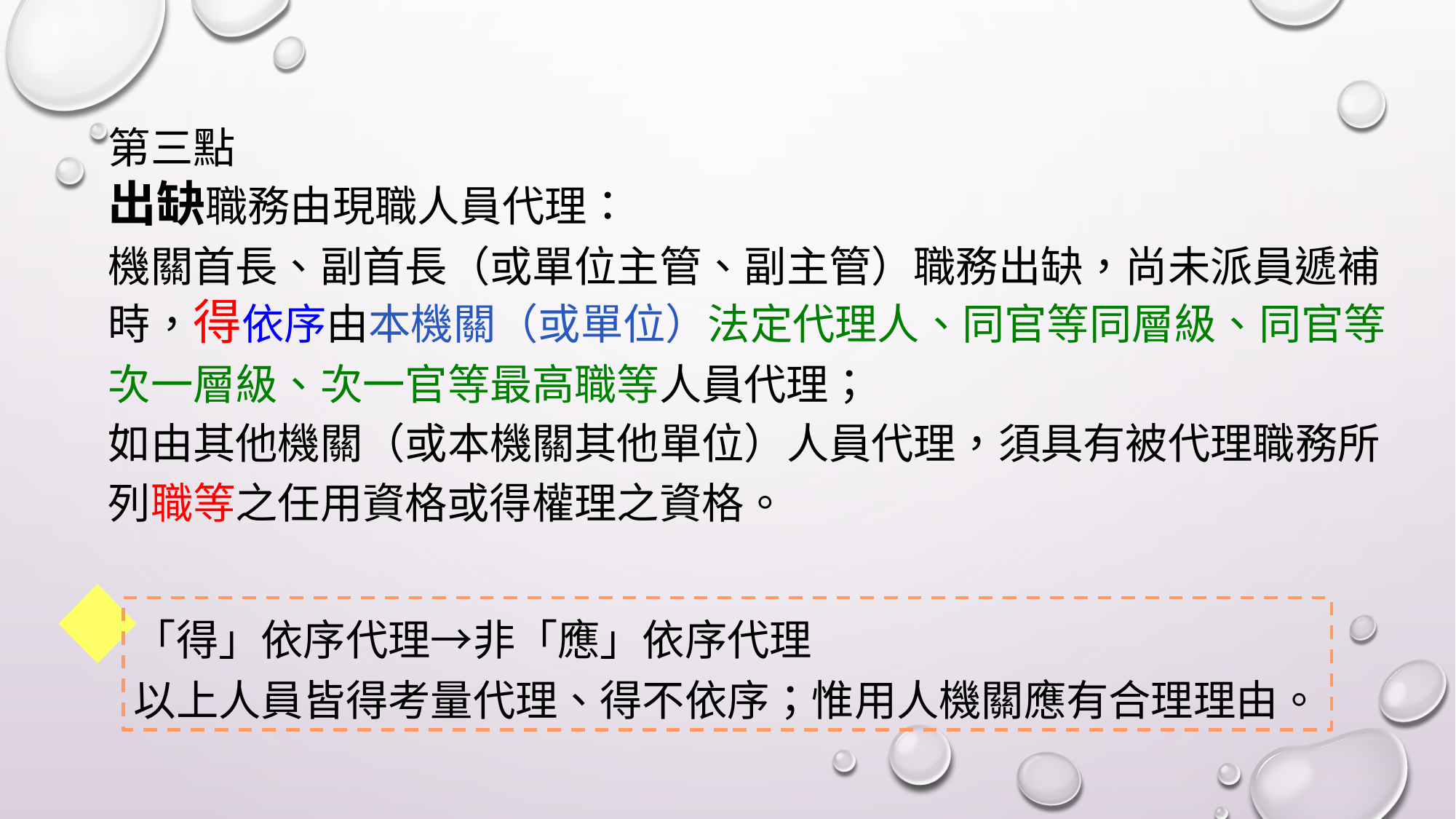

第三點
出缺職務由現職人員代理：
機關首長、副首長（或單位主管、副主管）職務出缺，尚未派員遞補時，得依序由本機關（或單位）法定代理人、同官等同層級、同官等次一層級、次一官等最高職等人員代理；
如由其他機關（或本機關其他單位）人員代理，須具有被代理職務所列職等之任用資格或得權理之資格。

「得」依序代理→非「應」依序代理
以上人員皆得考量代理、得不依序；惟用人機關應有合理理由。